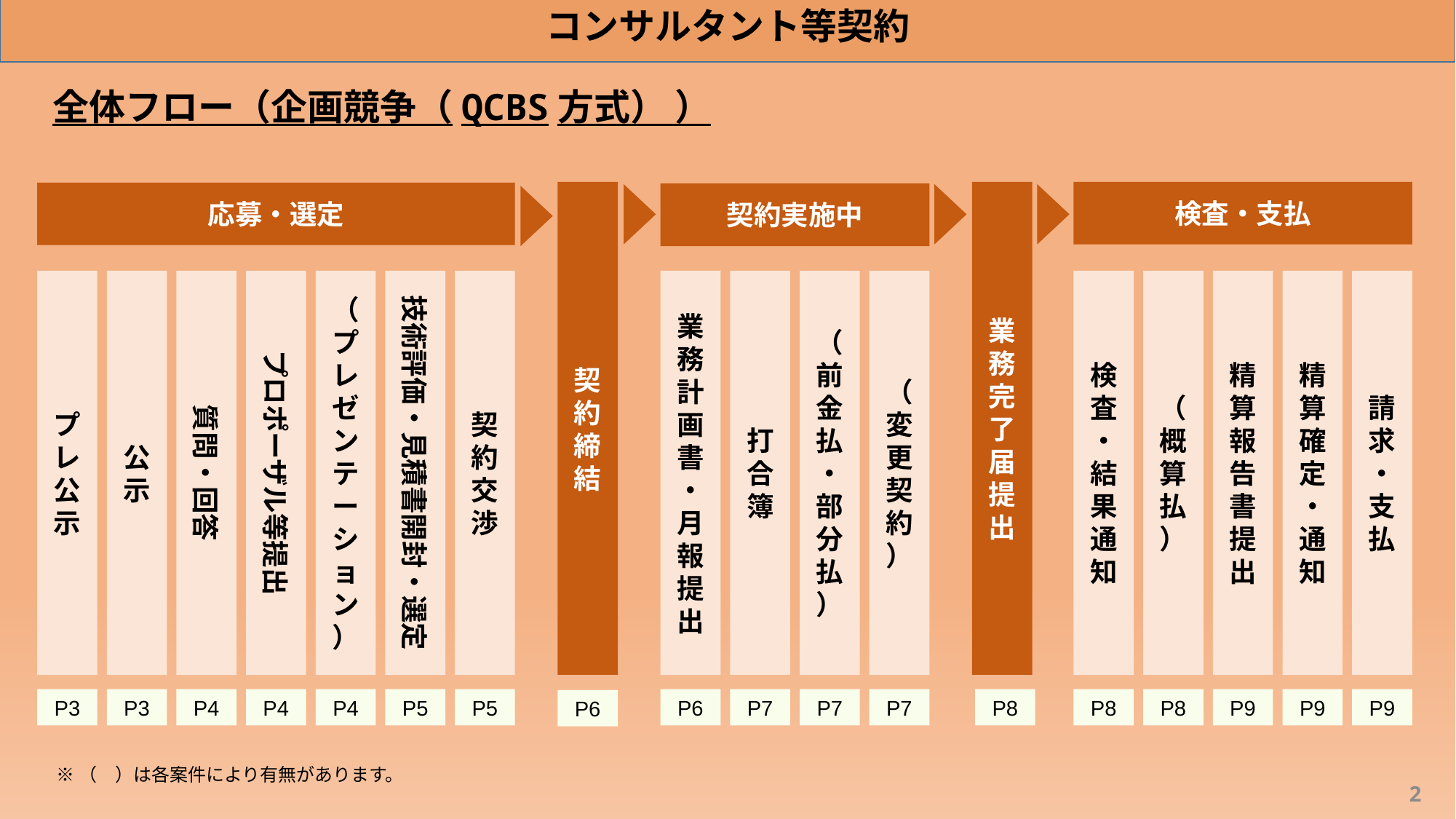

コンサルタント等契約
# 全体フロー（企画競争（QCBS方式） ）
業務完了届提出
検査・支払
契約締結
応募・選定
契約実施中

プレ公示
公示
質問・回答
プロポーザル等提出
（プレゼンテーション）
技術評価・見積書開封・選定
契約交渉
業務計画書・月報提出
打合簿
（前金払・部分払）
（変更契約）
検査・結果通知
（概算払）
精算報告書提出
精算確定
・通知
請求・支払
P8
P3
P8
P9
P3
P4
P4
P4
P5
P5
P6
P7
P7
P7
P8
P9
P9
P6
※（　）は各案件により有無があります。
2